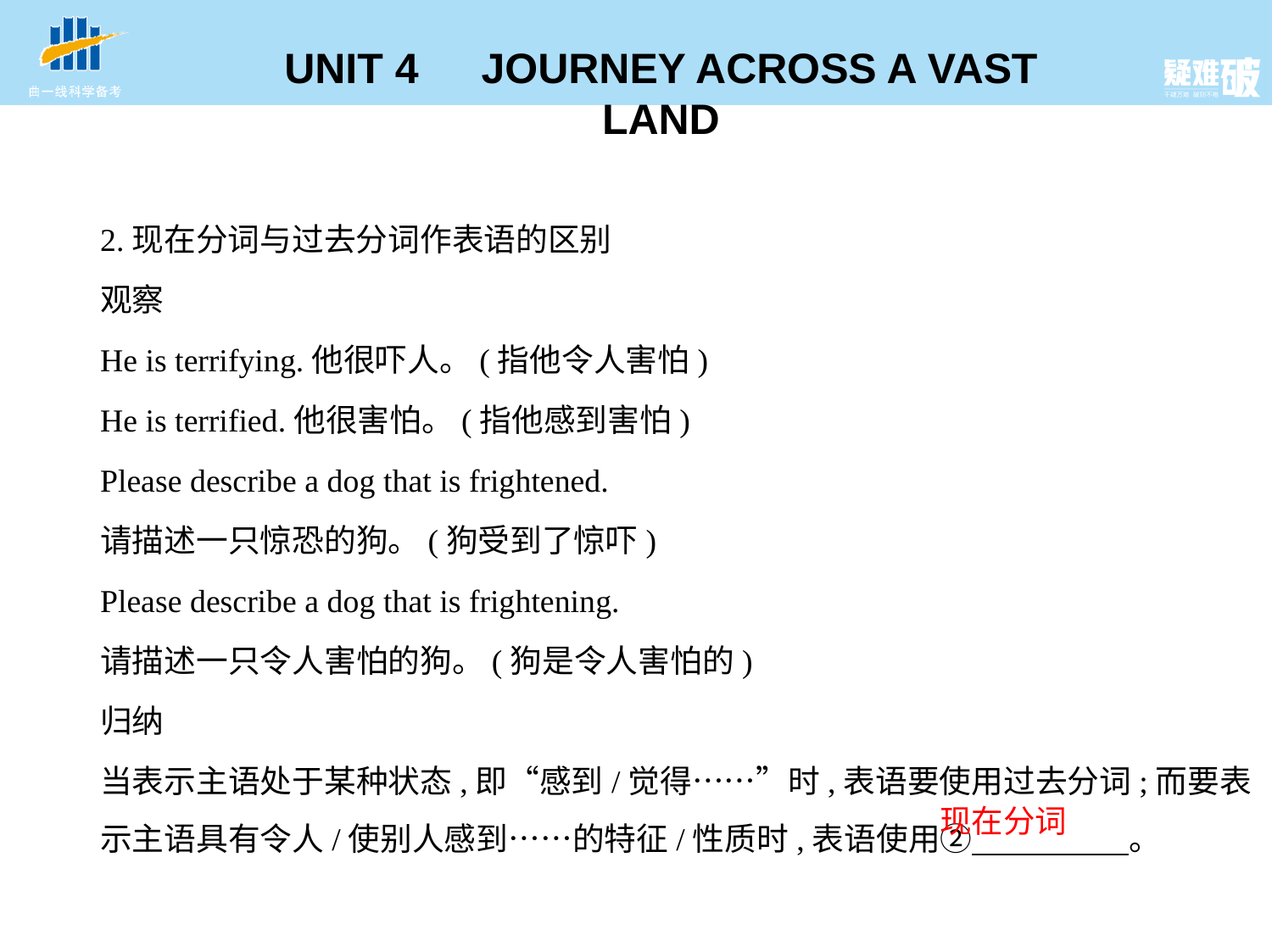

2.现在分词与过去分词作表语的区别
观察
He is terrifying.他很吓人。(指他令人害怕)
He is terrified.他很害怕。(指他感到害怕)
Please describe a dog that is frightened.
请描述一只惊恐的狗。(狗受到了惊吓)
Please describe a dog that is frightening.
请描述一只令人害怕的狗。(狗是令人害怕的)
归纳
当表示主语处于某种状态,即“感到/觉得……”时,表语要使用过去分词;而要表
示主语具有令人/使别人感到……的特征/性质时,表语使用②　　　　    。
现在分词